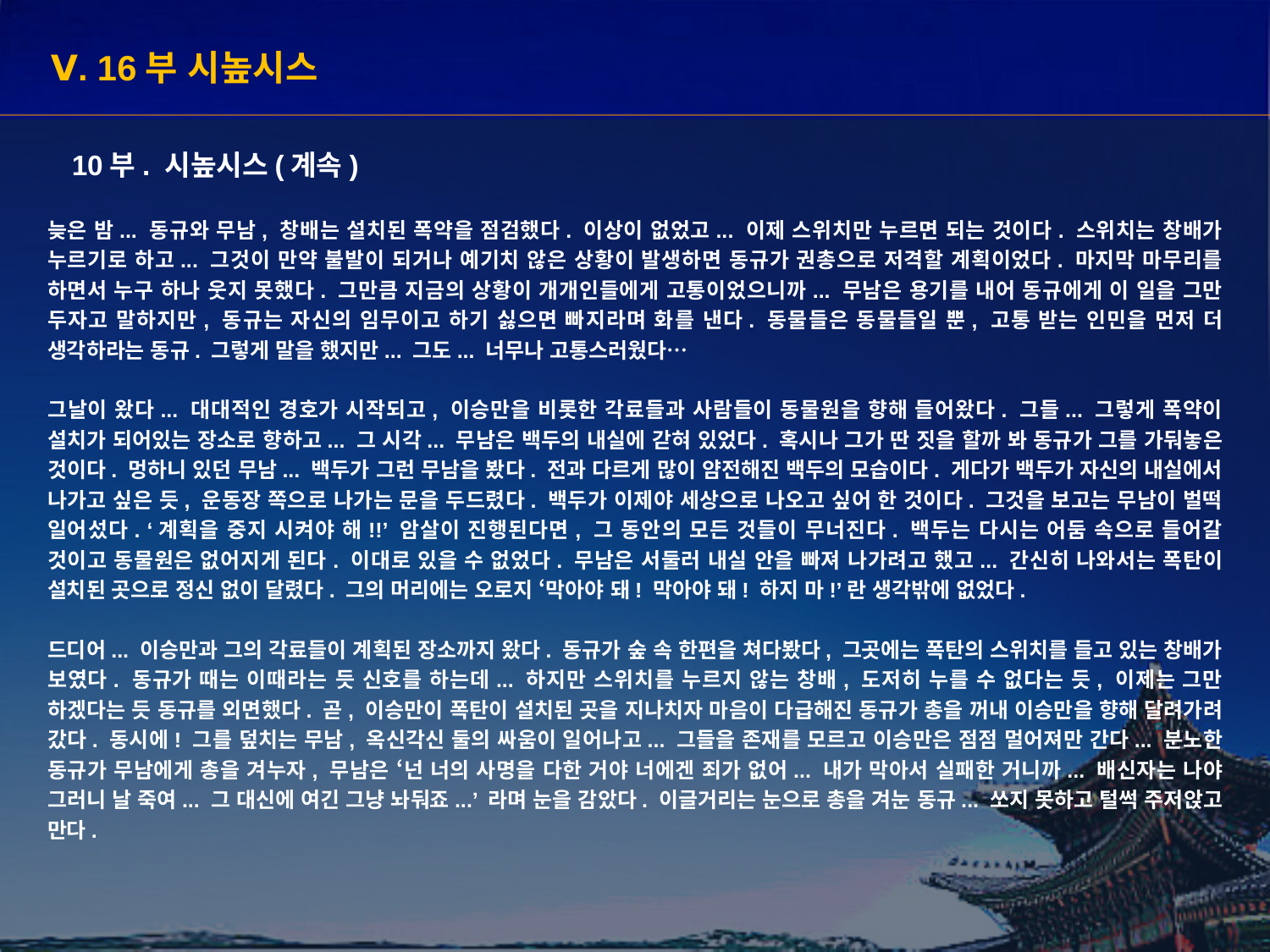

Ⅴ. 16부 시높시스

10부. 시높시스(계속)

늦은 밤... 동규와 무남, 창배는 설치된 폭약을 점검했다. 이상이 없었고... 이제 스위치만 누르면 되는 것이다. 스위치는 창배가 누르기로 하고... 그것이 만약 불발이 되거나 예기치 않은 상황이 발생하면 동규가 권총으로 저격할 계획이었다. 마지막 마무리를 하면서 누구 하나 웃지 못했다. 그만큼 지금의 상황이 개개인들에게 고통이었으니까... 무남은 용기를 내어 동규에게 이 일을 그만 두자고 말하지만, 동규는 자신의 임무이고 하기 싫으면 빠지라며 화를 낸다. 동물들은 동물들일 뿐, 고통 받는 인민을 먼저 더 생각하라는 동규. 그렇게 말을 했지만... 그도... 너무나 고통스러웠다…

그날이 왔다... 대대적인 경호가 시작되고, 이승만을 비롯한 각료들과 사람들이 동물원을 향해 들어왔다. 그들... 그렇게 폭약이 설치가 되어있는 장소로 향하고... 그 시각... 무남은 백두의 내실에 갇혀 있었다. 혹시나 그가 딴 짓을 할까 봐 동규가 그를 가둬놓은 것이다. 멍하니 있던 무남... 백두가 그런 무남을 봤다. 전과 다르게 많이 얌전해진 백두의 모습이다. 게다가 백두가 자신의 내실에서 나가고 싶은 듯, 운동장 쪽으로 나가는 문을 두드렸다. 백두가 이제야 세상으로 나오고 싶어 한 것이다. 그것을 보고는 무남이 벌떡 일어섰다. ‘계획을 중지 시켜야 해!!’ 암살이 진행된다면, 그 동안의 모든 것들이 무너진다. 백두는 다시는 어둠 속으로 들어갈 것이고 동물원은 없어지게 된다. 이대로 있을 수 없었다. 무남은 서둘러 내실 안을 빠져 나가려고 했고... 간신히 나와서는 폭탄이 설치된 곳으로 정신 없이 달렸다. 그의 머리에는 오로지 ‘막아야 돼! 막아야 돼! 하지 마!’란 생각밖에 없었다.

드디어... 이승만과 그의 각료들이 계획된 장소까지 왔다. 동규가 숲 속 한편을 쳐다봤다, 그곳에는 폭탄의 스위치를 들고 있는 창배가 보였다. 동규가 때는 이때라는 듯 신호를 하는데... 하지만 스위치를 누르지 않는 창배, 도저히 누를 수 없다는 듯, 이제는 그만 하겠다는 듯 동규를 외면했다. 곧, 이승만이 폭탄이 설치된 곳을 지나치자 마음이 다급해진 동규가 총을 꺼내 이승만을 향해 달려가려 갔다. 동시에! 그를 덮치는 무남, 옥신각신 둘의 싸움이 일어나고... 그들을 존재를 모르고 이승만은 점점 멀어져만 간다... 분노한 동규가 무남에게 총을 겨누자, 무남은 ‘넌 너의 사명을 다한 거야 너에겐 죄가 없어... 내가 막아서 실패한 거니까... 배신자는 나야 그러니 날 죽여... 그 대신에 여긴 그냥 놔둬죠...’ 라며 눈을 감았다. 이글거리는 눈으로 총을 겨눈 동규... 쏘지 못하고 털썩 주저앉고 만다.